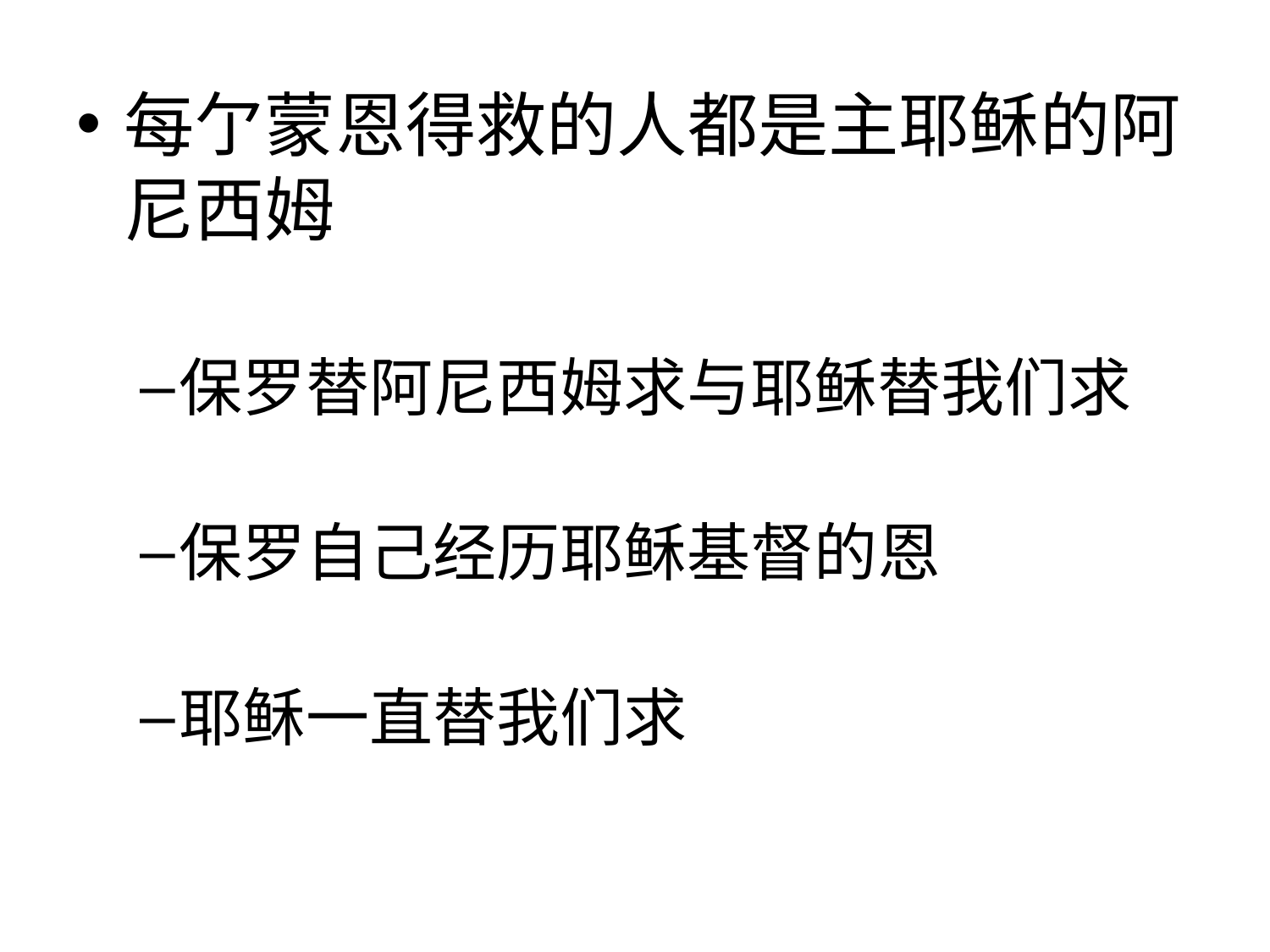

每亇蒙恩得救的人都是主耶稣的阿尼西姆
保罗替阿尼西姆求与耶稣替我们求
保罗自己经历耶稣基督的恩
耶稣一直替我们求